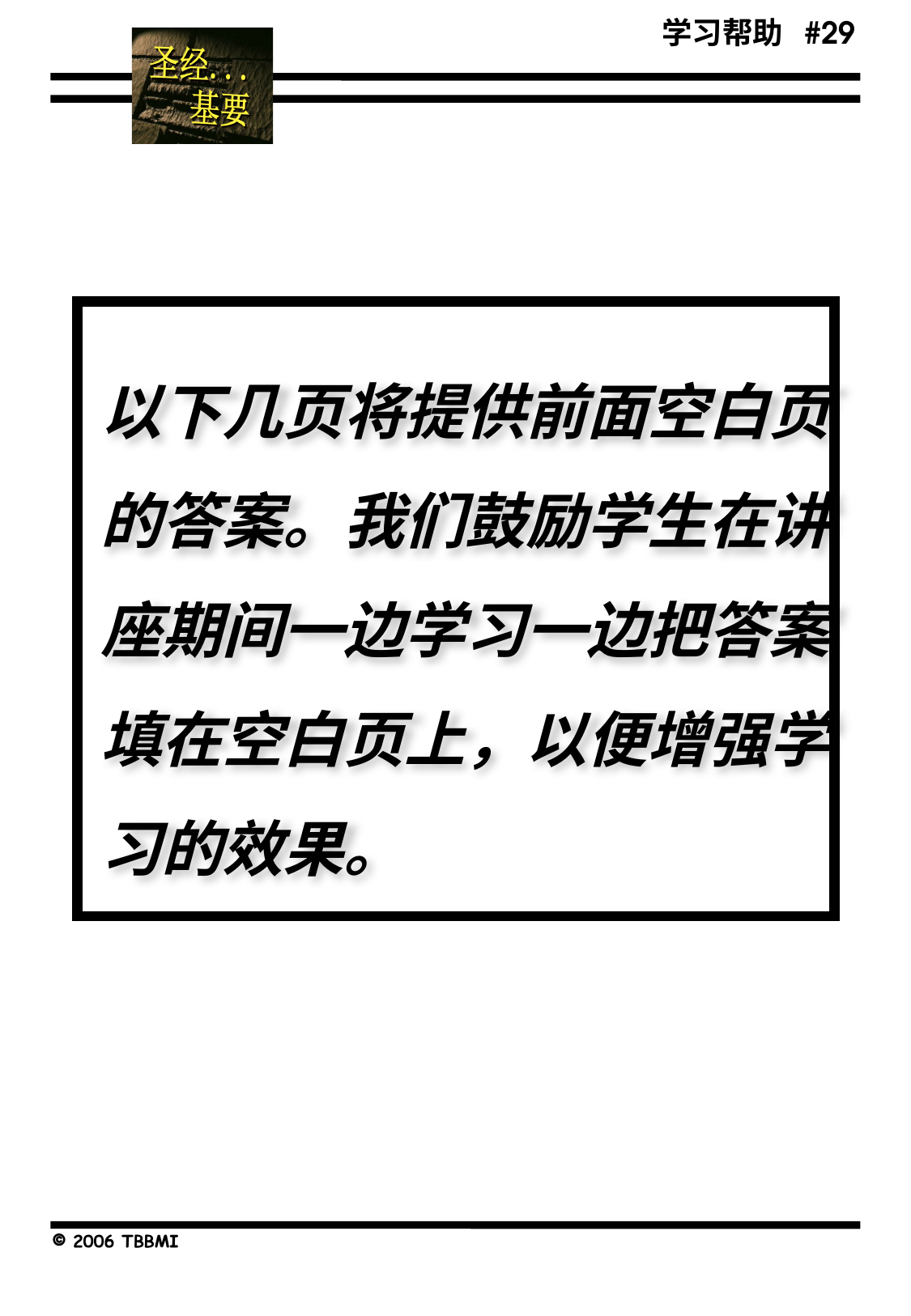

学习帮助  #29

以下几页将提供前面空白页的答案。我们鼓励学生在讲座期间一边学习一边把答案填在空白页上，以便增强学习的效果。